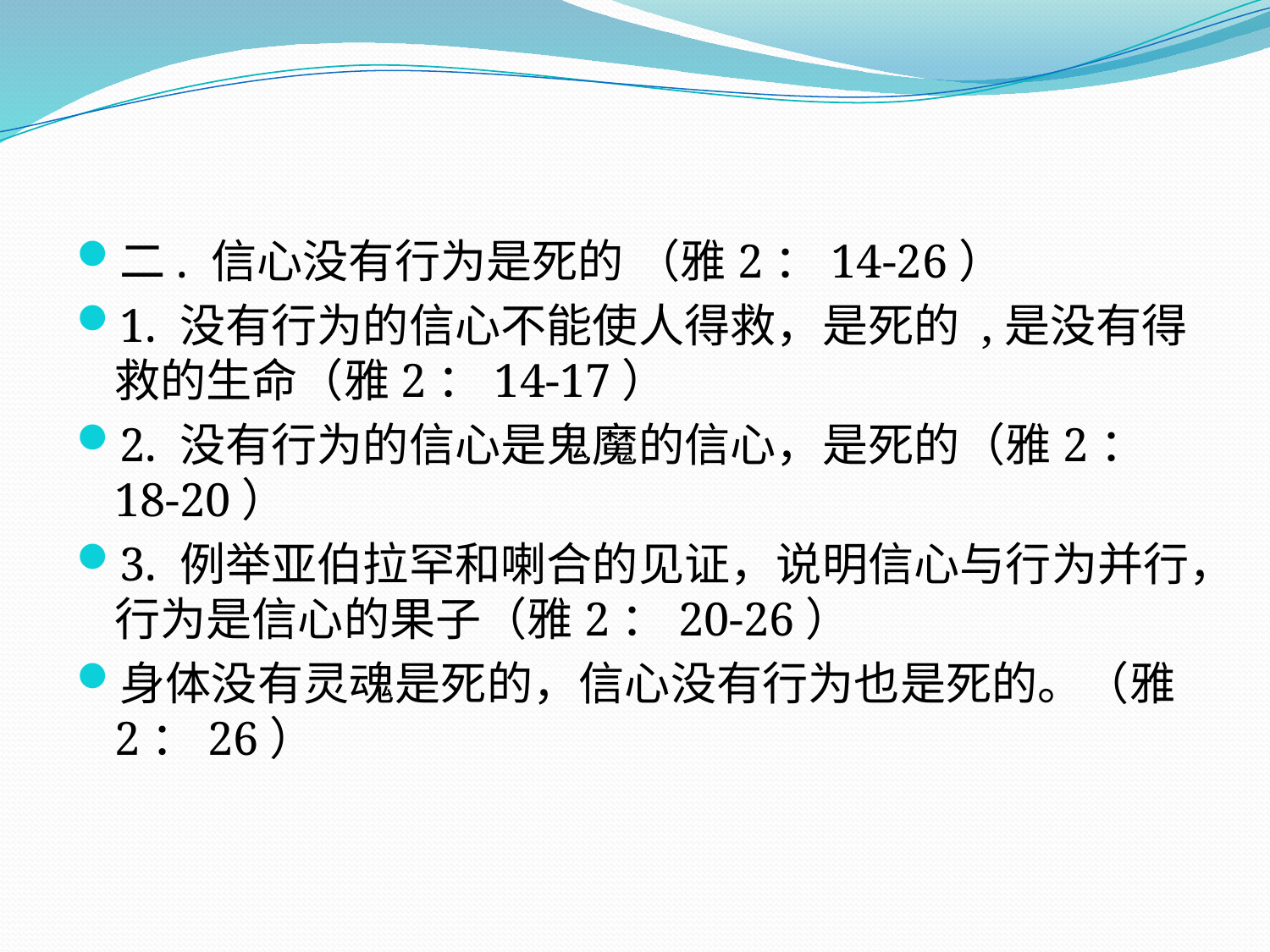

二. 信心没有行为是死的 （雅2：14-26）
1. 没有行为的信心不能使人得救，是死的 ,是没有得救的生命（雅2：14-17）
2. 没有行为的信心是鬼魔的信心，是死的（雅2：18-20）
3. 例举亚伯拉罕和喇合的见证，说明信心与行为并行，行为是信心的果子（雅2：20-26）
身体没有灵魂是死的，信心没有行为也是死的。（雅2：26）